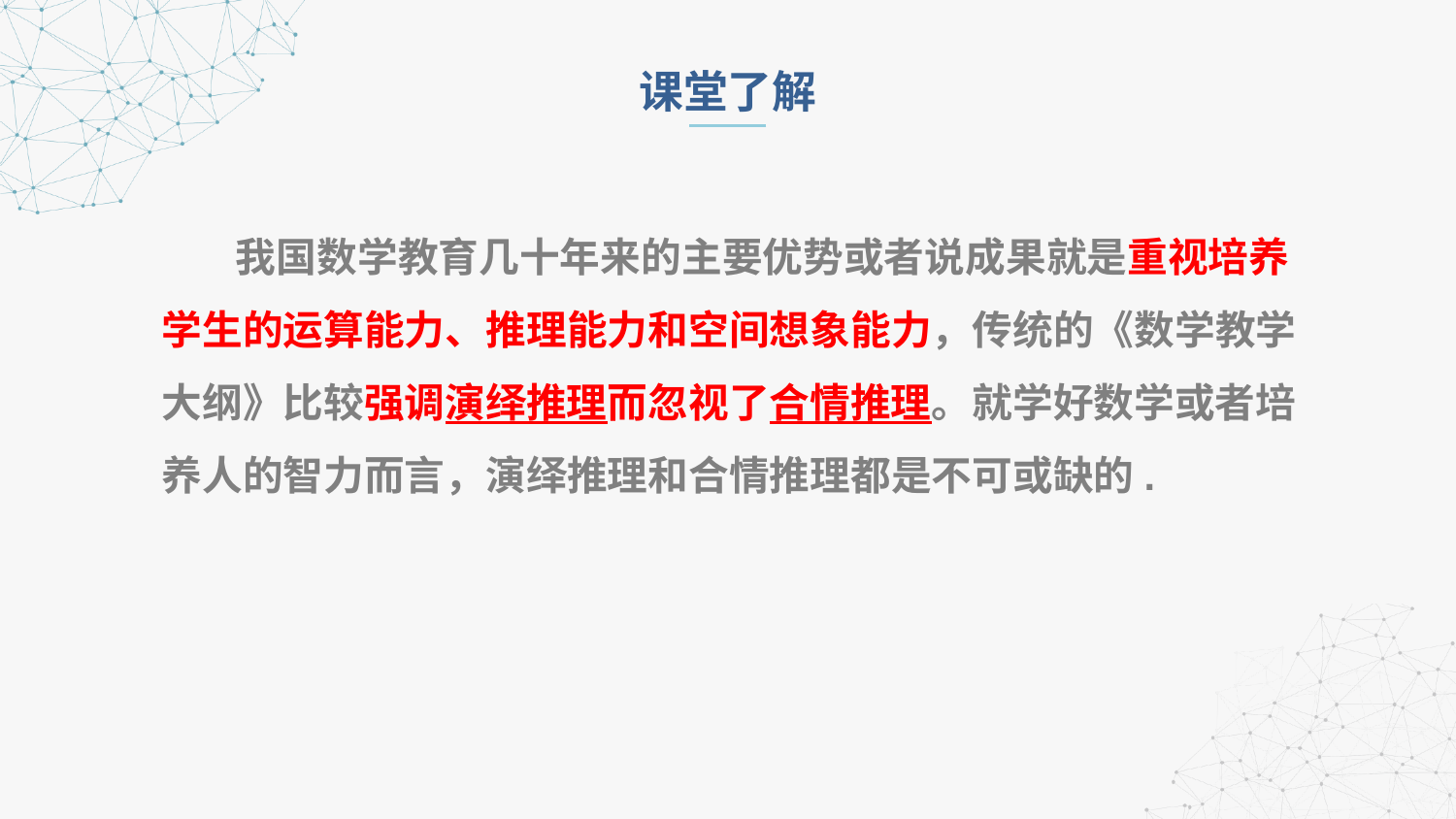

课堂了解
       我国数学教育几十年来的主要优势或者说成果就是重视培养学生的运算能力、推理能力和空间想象能力，传统的《数学教学大纲》比较强调演绎推理而忽视了合情推理。就学好数学或者培养人的智力而言，演绎推理和合情推理都是不可或缺的.